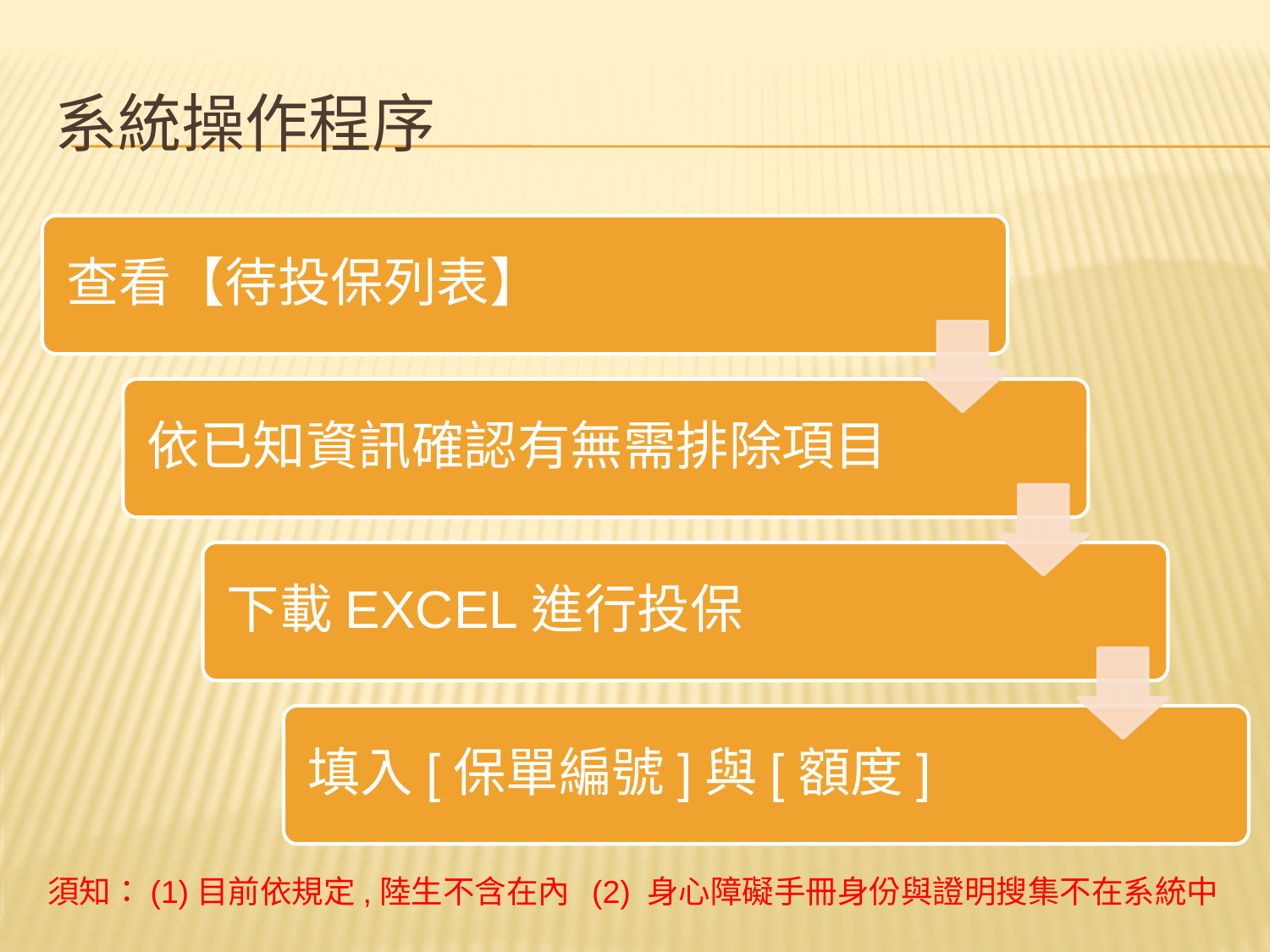

# 系統操作程序
查看【待投保列表】
依已知資訊確認有無需排除項目
下載EXCEL進行投保
填入[保單編號]與[額度]

須知：(1)目前依規定,陸生不含在內  (2) 身心障礙手冊身份與證明搜集不在系統中